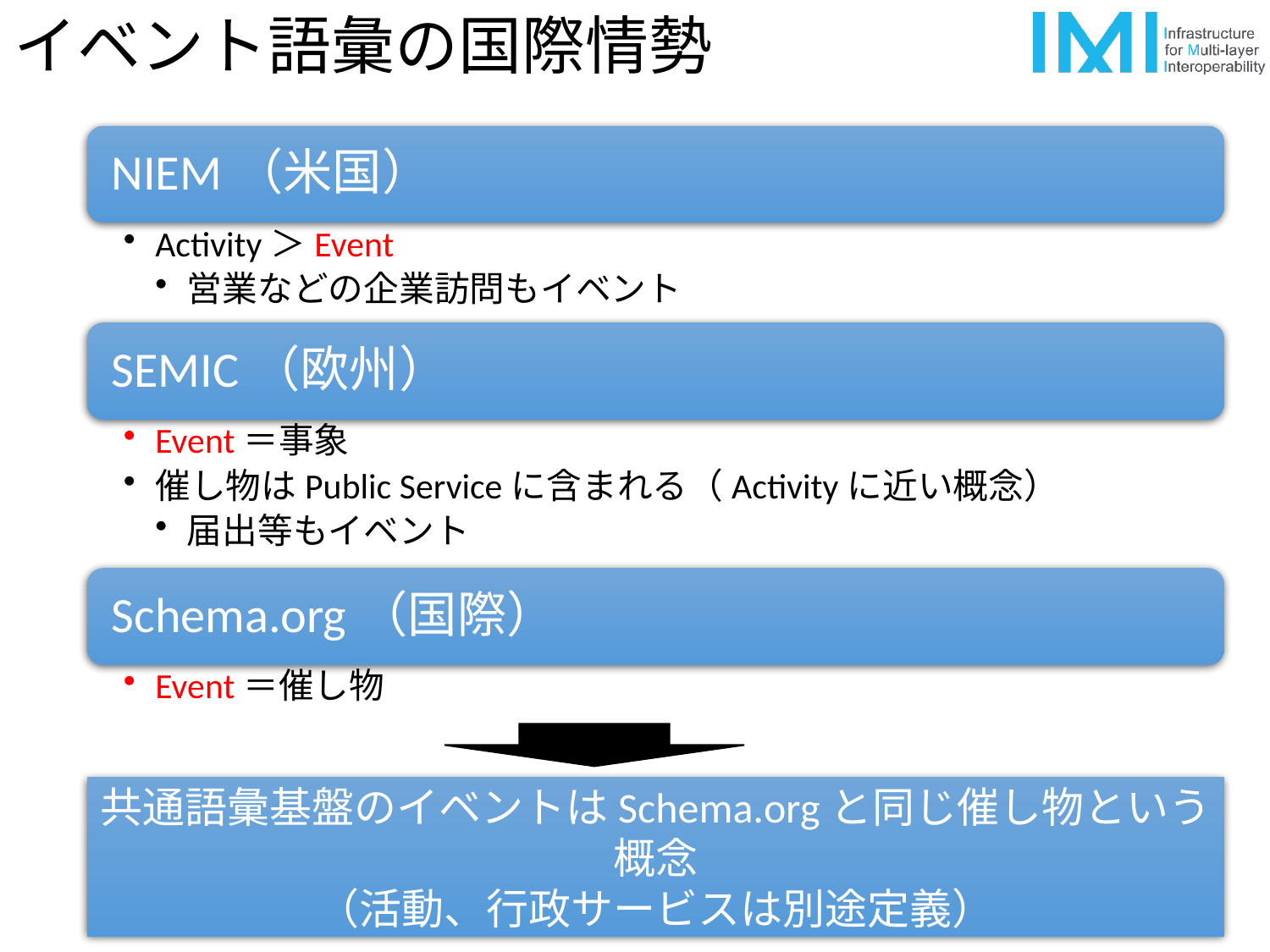

# イベント語彙の国際情勢
NIEM（米国）
Activity＞Event
営業などの企業訪問もイベント
SEMIC（欧州）
Event＝事象
催し物はPublic Serviceに含まれる（Activityに近い概念）
届出等もイベント
Schema.org（国際）
Event＝催し物

共通語彙基盤のイベントはSchema.orgと同じ催し物という概念
（活動、行政サービスは別途定義）